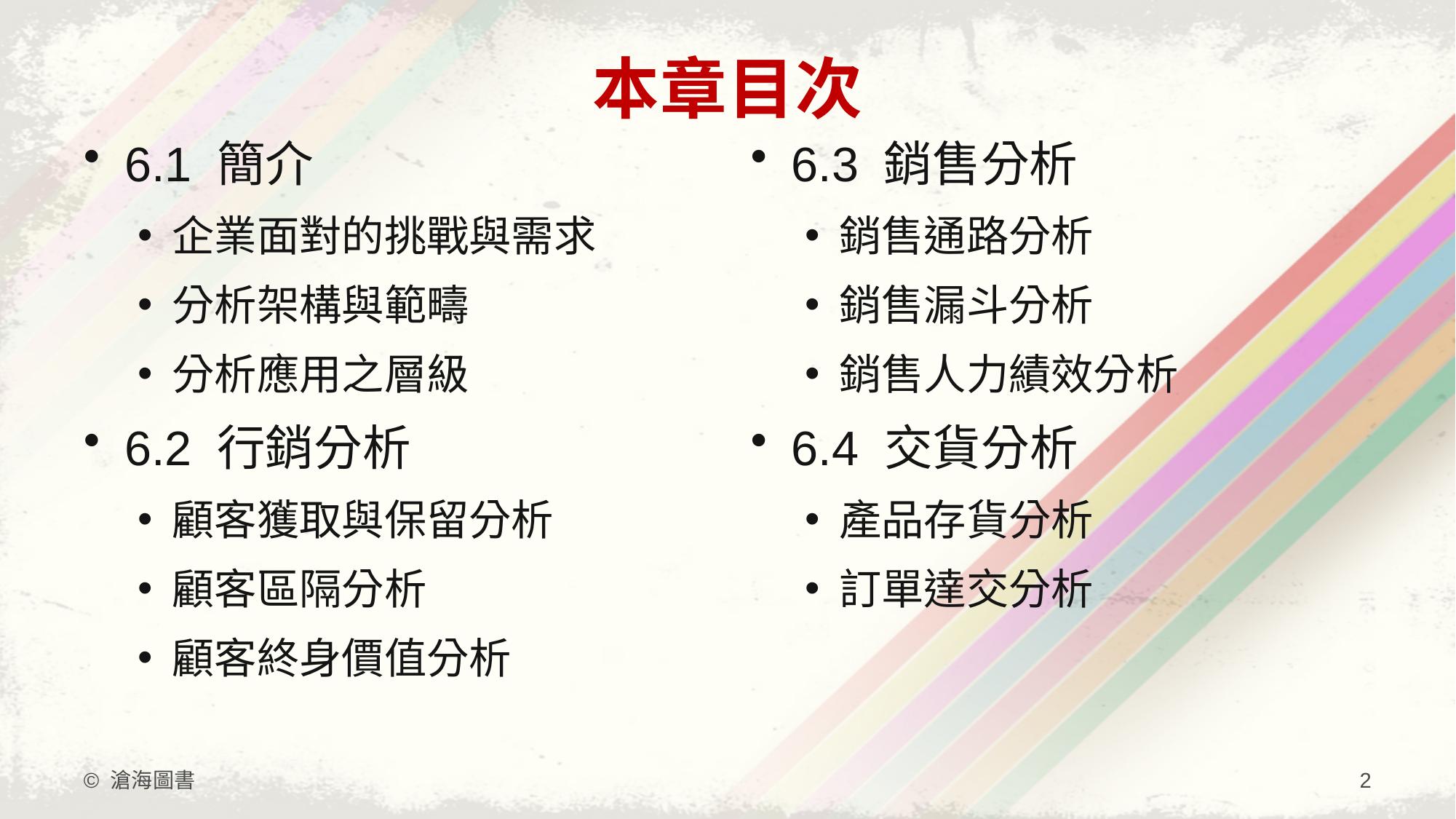

# 本章目次
6.1 簡介
企業面對的挑戰與需求
分析架構與範疇
分析應用之層級
6.2 行銷分析
顧客獲取與保留分析
顧客區隔分析
顧客終身價值分析

6.3 銷售分析
銷售通路分析
銷售漏斗分析
銷售人力績效分析
6.4 交貨分析
產品存貨分析
訂單達交分析
© 滄海圖書
2